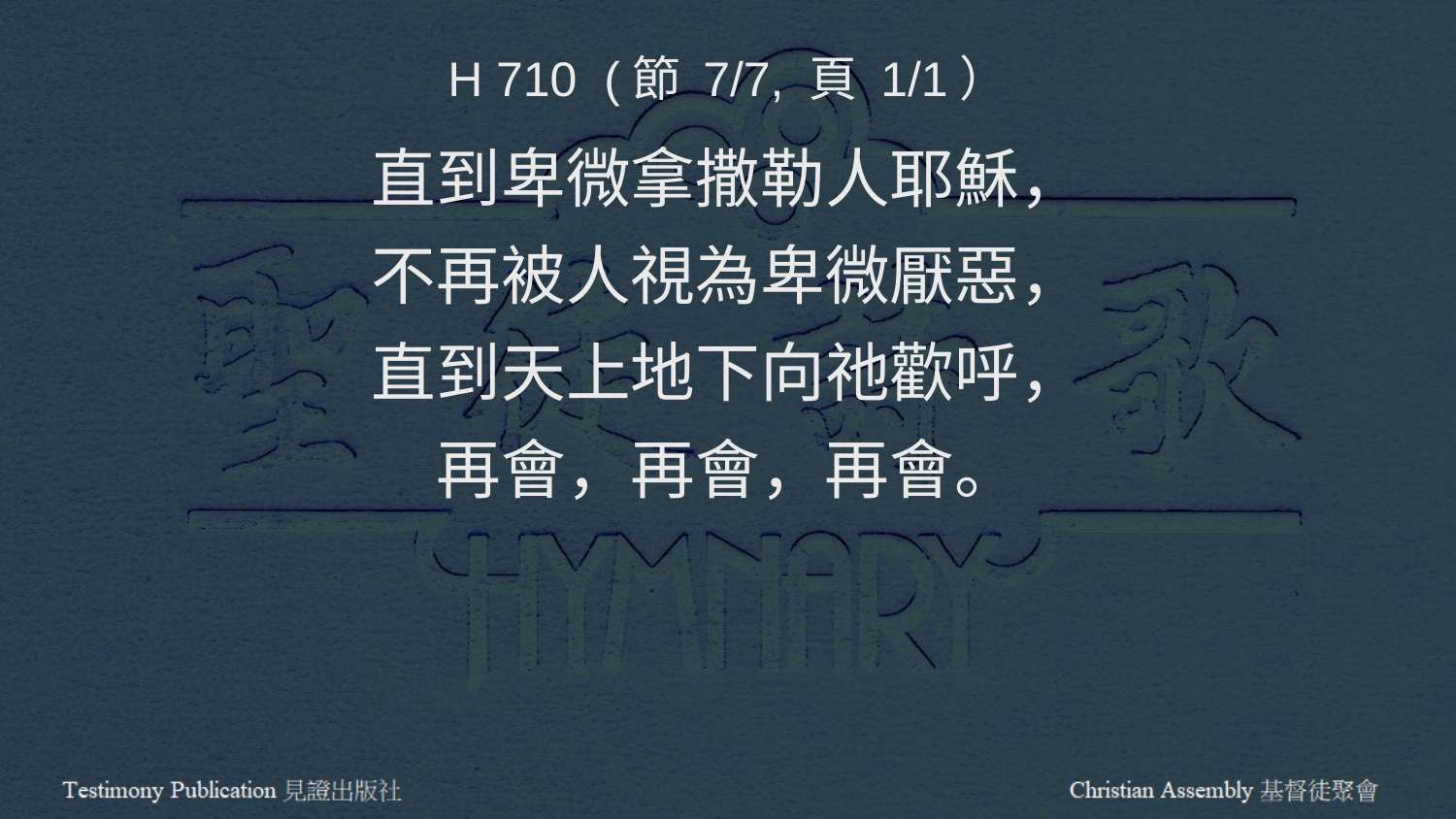

H 710  (節 7/7, 頁 1/1）
直到卑微拿撒勒人耶穌，
不再被人視為卑微厭惡，
直到天上地下向祂歡呼，
再會，再會，再會。